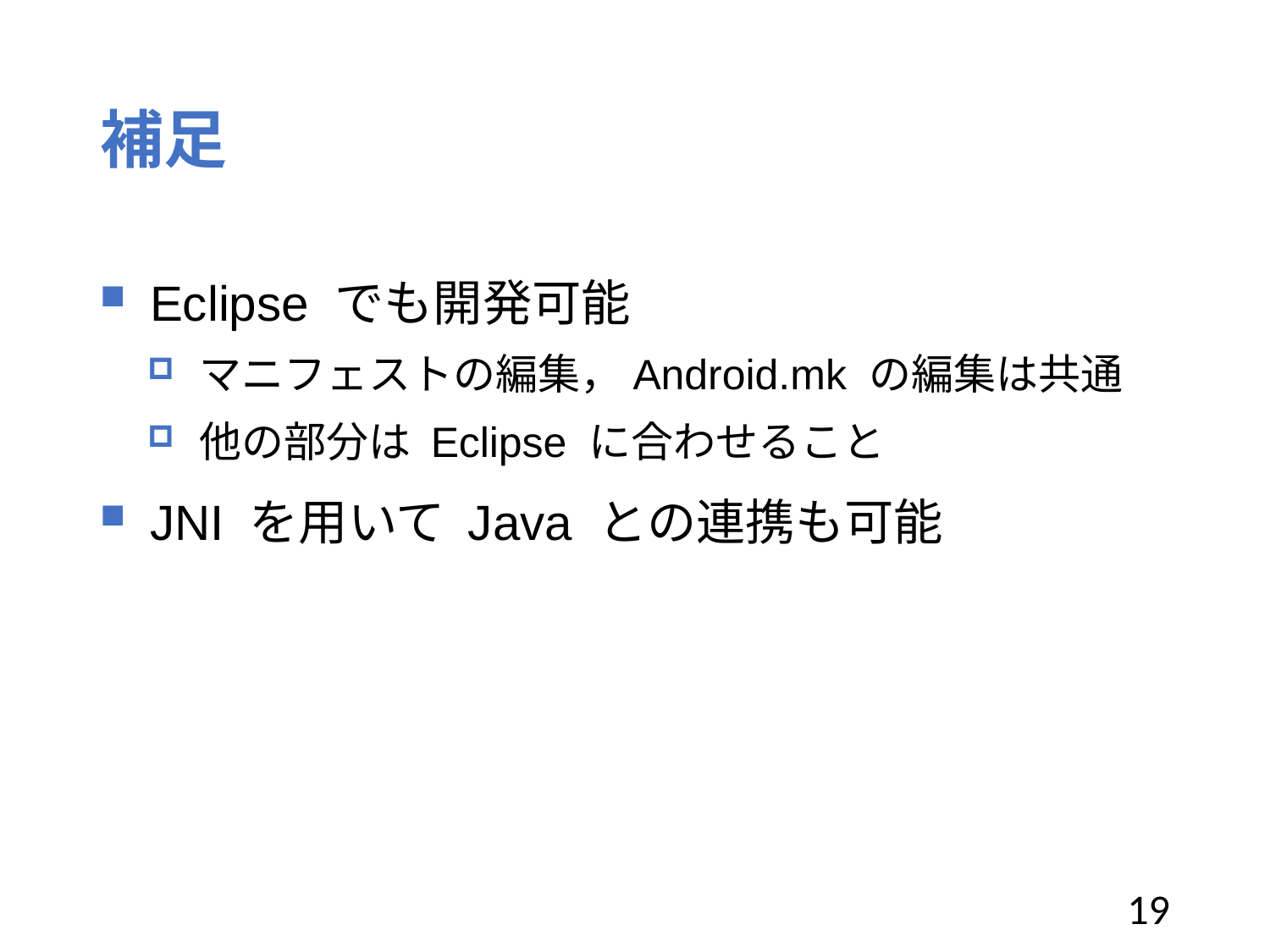

# 補足
Eclipse でも開発可能
マニフェストの編集，Android.mk の編集は共通
他の部分は Eclipse に合わせること
JNI を用いて Java との連携も可能
19